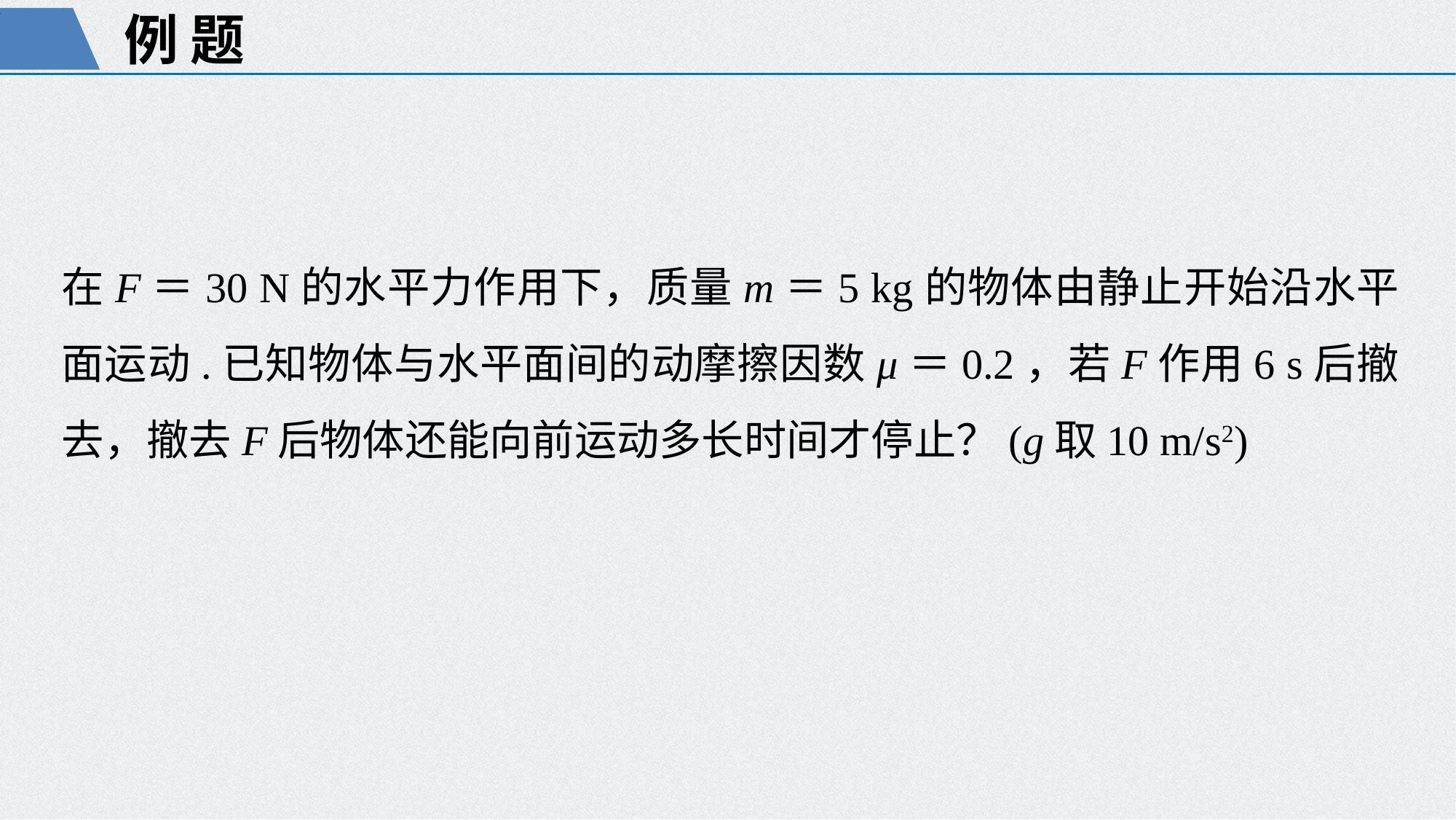

例 题

在F＝30 N的水平力作用下，质量m＝5 kg的物体由静止开始沿水平面运动.已知物体与水平面间的动摩擦因数μ＝0.2，若F作用6 s后撤去，撤去F后物体还能向前运动多长时间才停止？(g取10 m/s2)